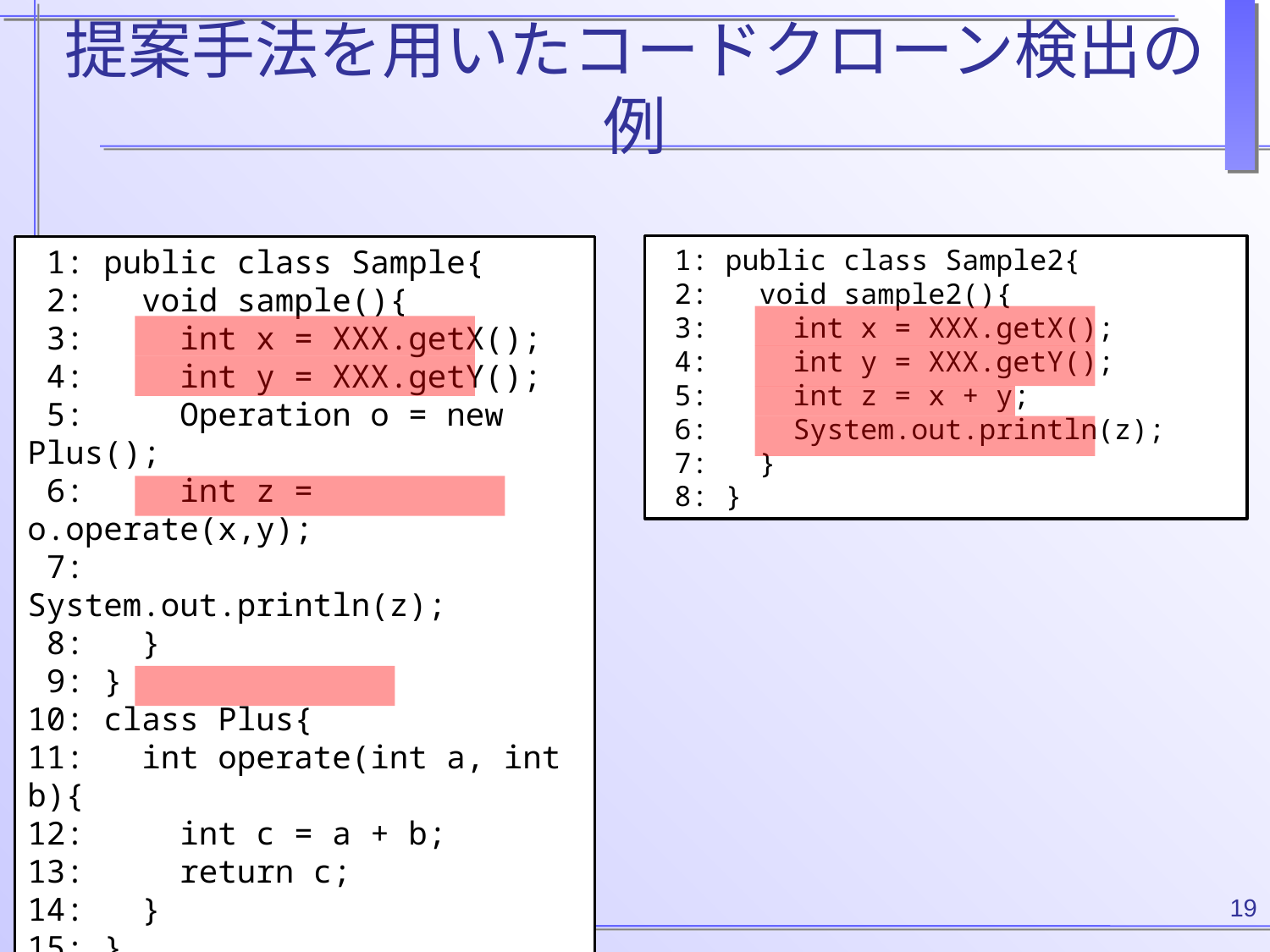

# 提案手法を用いたコードクローン検出の例
 1: public class Sample2{
 2:   void sample2(){
 3:     int x = XXX.getX();
 4:     int y = XXX.getY();
 5:     int z = x + y;
 6:     System.out.println(z);
 7:   }
 8: }
 1: public class Sample{
 2:   void sample(){
 3:     int x = XXX.getX();
 4:     int y = XXX.getY();
 5:     Operation o = new Plus();
 6:     int z = o.operate(x,y);
 7:     System.out.println(z);
 8:   }
 9: }
10: class Plus{
11:   int operate(int a, int b){
12:     int c = a + b;
13:     return c;
14:   }
15: }

19